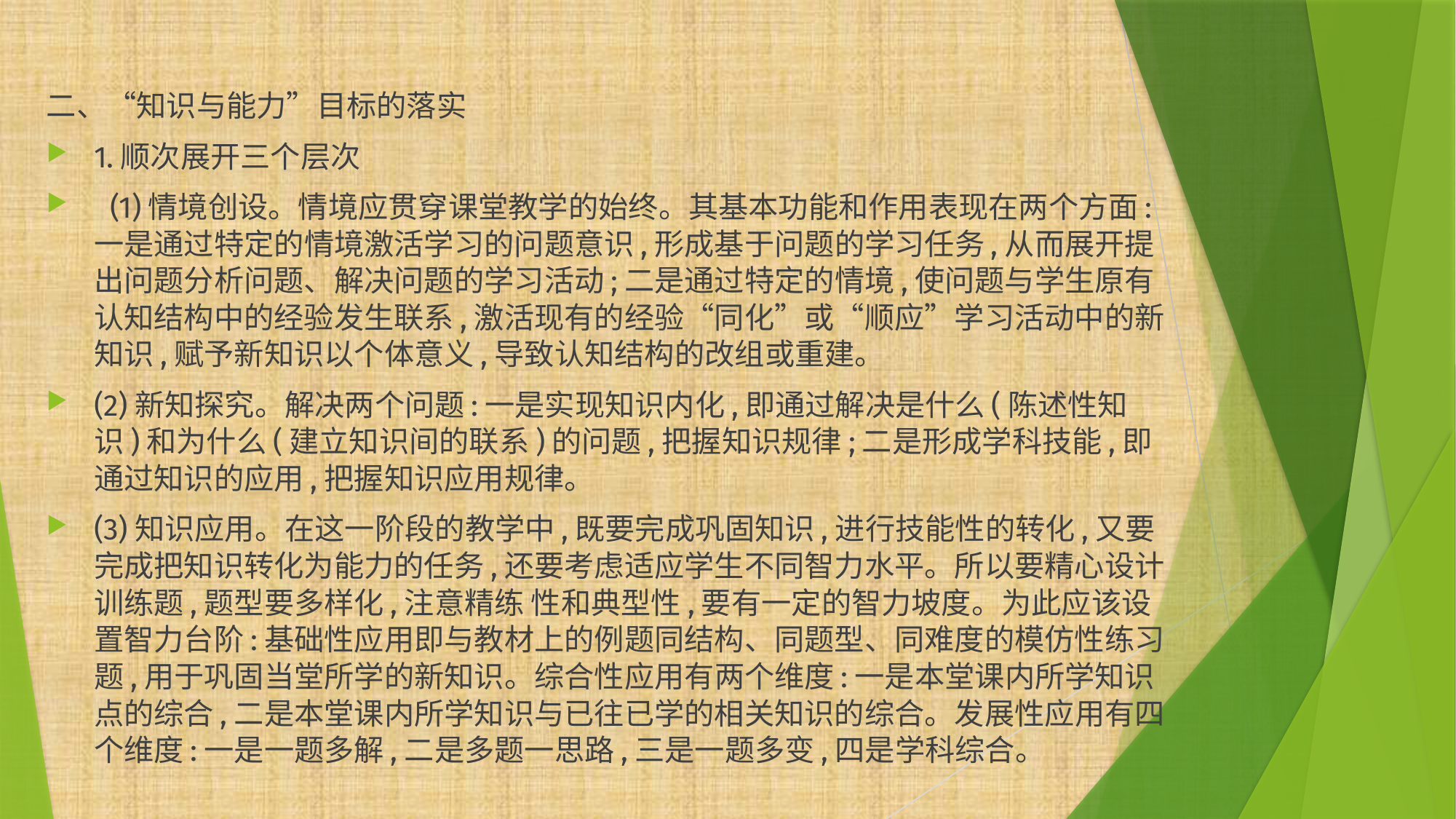

二、“知识与能力”目标的落实
1.顺次展开三个层次
  (1)情境创设。情境应贯穿课堂教学的始终。其基本功能和作用表现在两个方面:一是通过特定的情境激活学习的问题意识,形成基于问题的学习任务,从而展开提出问题分析问题、解决问题的学习活动;二是通过特定的情境,使问题与学生原有认知结构中的经验发生联系,激活现有的经验“同化”或“顺应”学习活动中的新知识,赋予新知识以个体意义,导致认知结构的改组或重建。
(2)新知探究。解决两个问题:一是实现知识内化,即通过解决是什么(陈述性知识)和为什么(建立知识间的联系)的问题,把握知识规律;二是形成学科技能,即通过知识的应用,把握知识应用规律。
(3)知识应用。在这一阶段的教学中,既要完成巩固知识,进行技能性的转化,又要完成把知识转化为能力的任务,还要考虑适应学生不同智力水平。所以要精心设计训练题,题型要多样化,注意精练 性和典型性,要有一定的智力坡度。为此应该设置智力台阶:基础性应用即与教材上的例题同结构、同题型、同难度的模仿性练习题,用于巩固当堂所学的新知识。综合性应用有两个维度:一是本堂课内所学知识点的综合,二是本堂课内所学知识与已往已学的相关知识的综合。发展性应用有四个维度:一是一题多解,二是多题一思路,三是一题多变,四是学科综合。